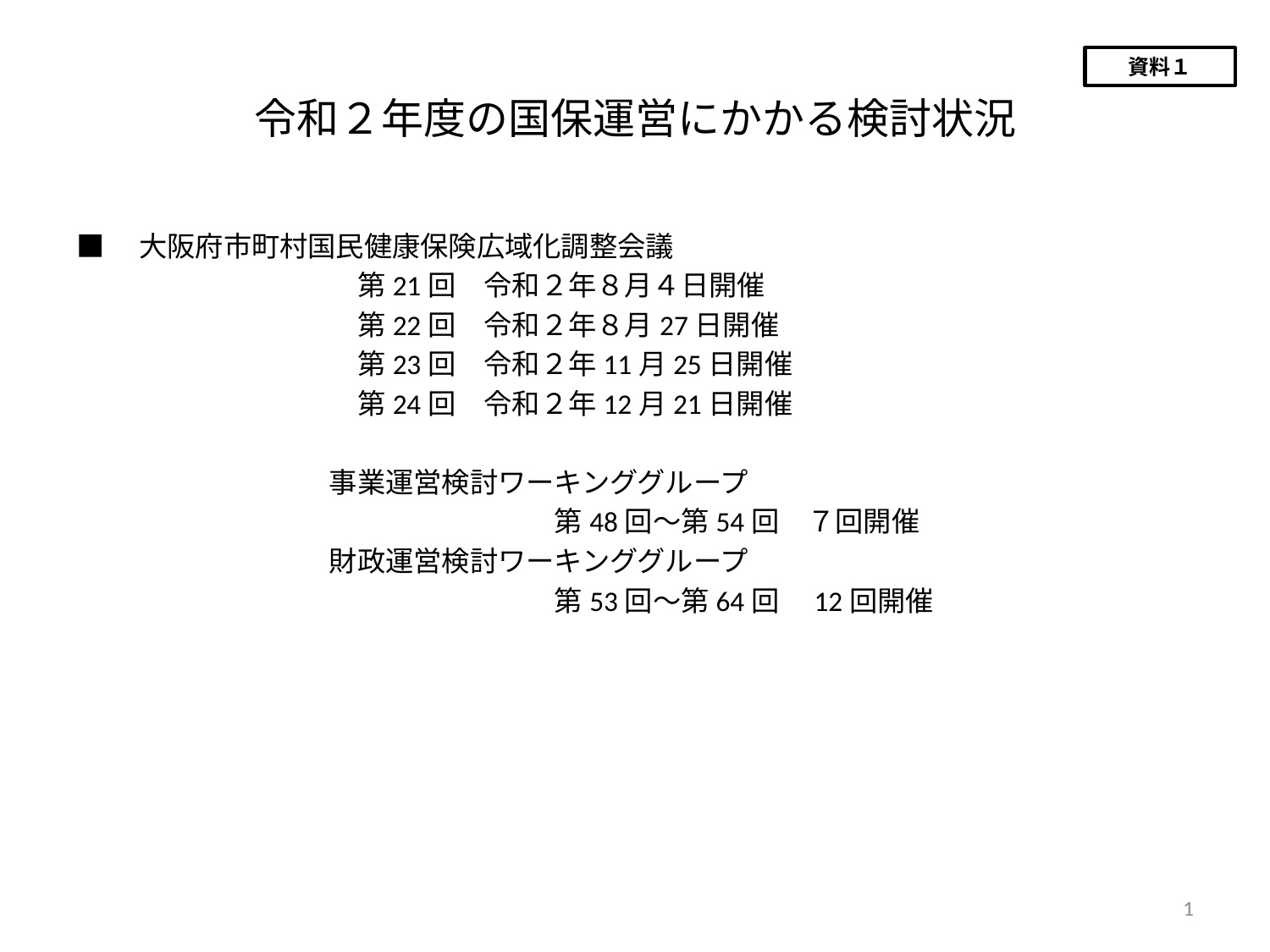

# 令和２年度の国保運営にかかる検討状況
資料１
■　大阪府市町村国民健康保険広域化調整会議
　　　　　　　　　　第21回　令和２年８月４日開催
　　　　　　　　　　第22回　令和２年８月27日開催
　　　　　　　　　　第23回　令和２年11月25日開催
　　　　　　　　　　第24回　令和２年12月21日開催

　　　　　　　　　事業運営検討ワーキンググループ
　　　　　　　　　　　　　　　　　第48回～第54回　７回開催
　　　　　　　　　財政運営検討ワーキンググループ
　　　　　　　　　　　　　　　　　第53回～第64回　12回開催
1